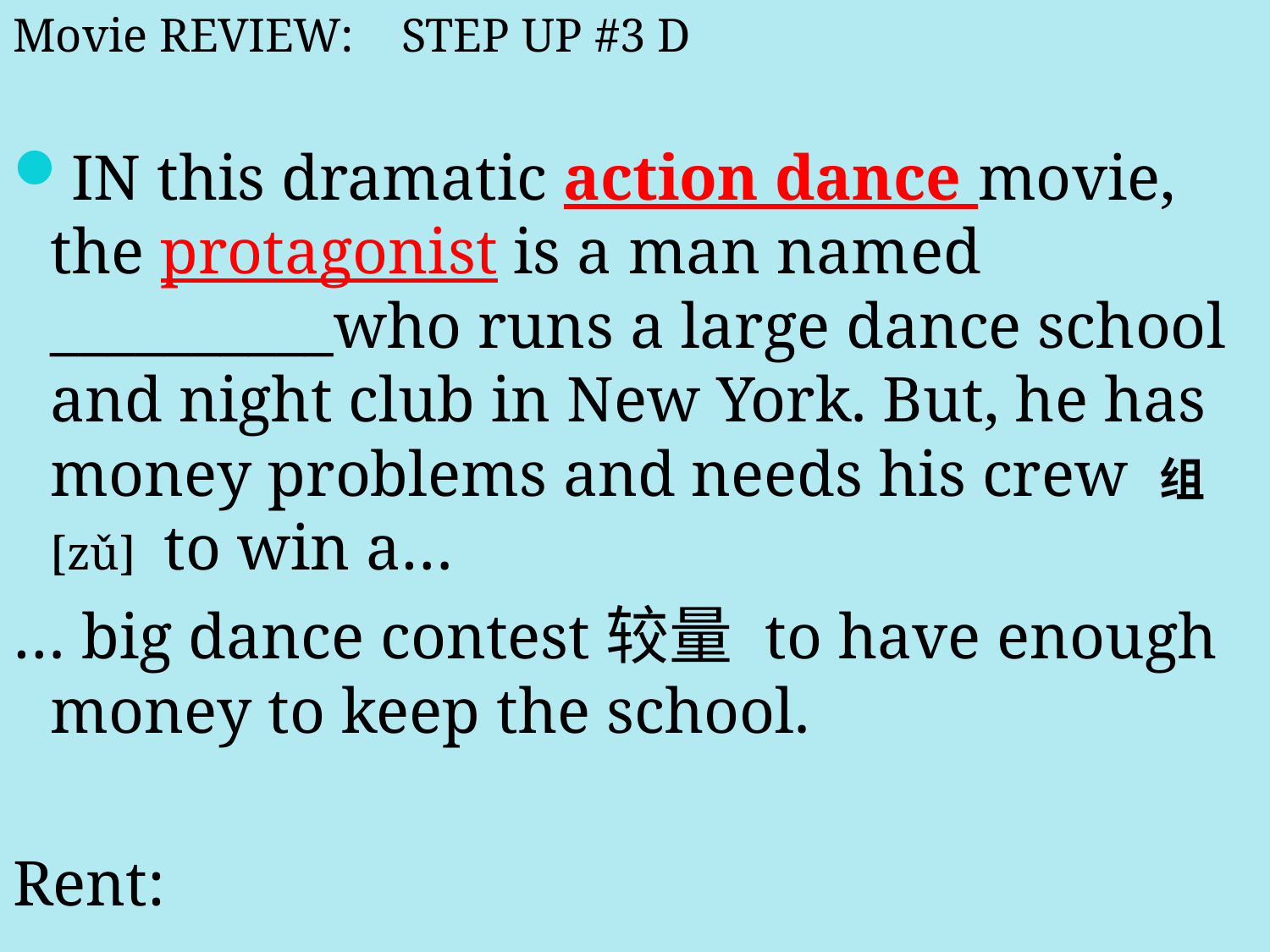

Movie REVIEW:    STEP UP #3 D

IN this dramatic action dance movie, the protagonist is a man named __________who runs a large dance school and night club in New York. But, he has money problems and needs his crew 组 [zǔ]  to win a…
… big dance contest较量 to have enough money to keep the school.

Rent: